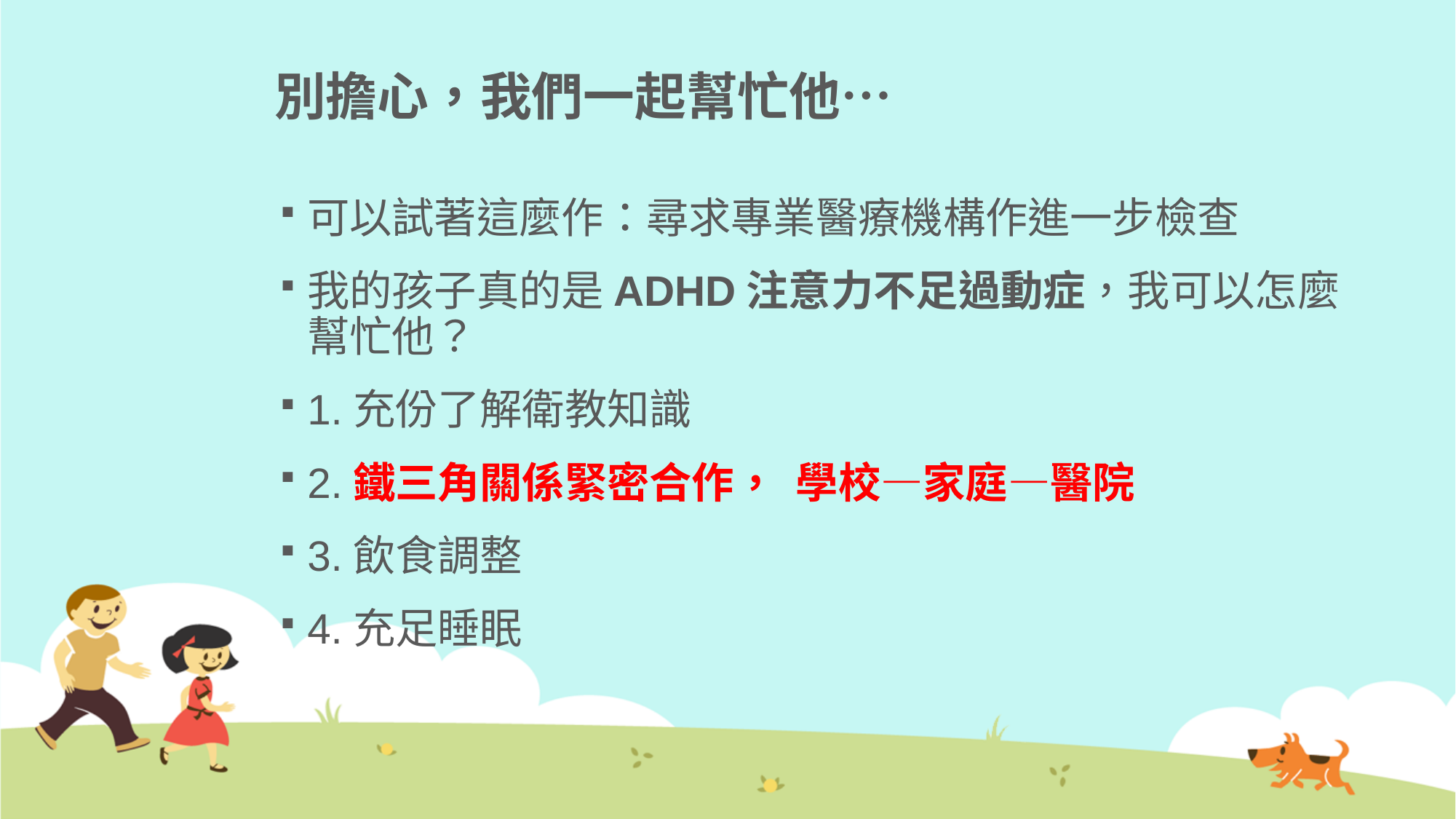

# 別擔心，我們一起幫忙他…
可以試著這麼作：尋求專業醫療機構作進一步檢查
我的孩子真的是ADHD注意力不足過動症，我可以怎麼幫忙他？
1.充份了解衛教知識
2.鐵三角關係緊密合作，  學校—家庭—醫院
3.飲食調整
4.充足睡眠